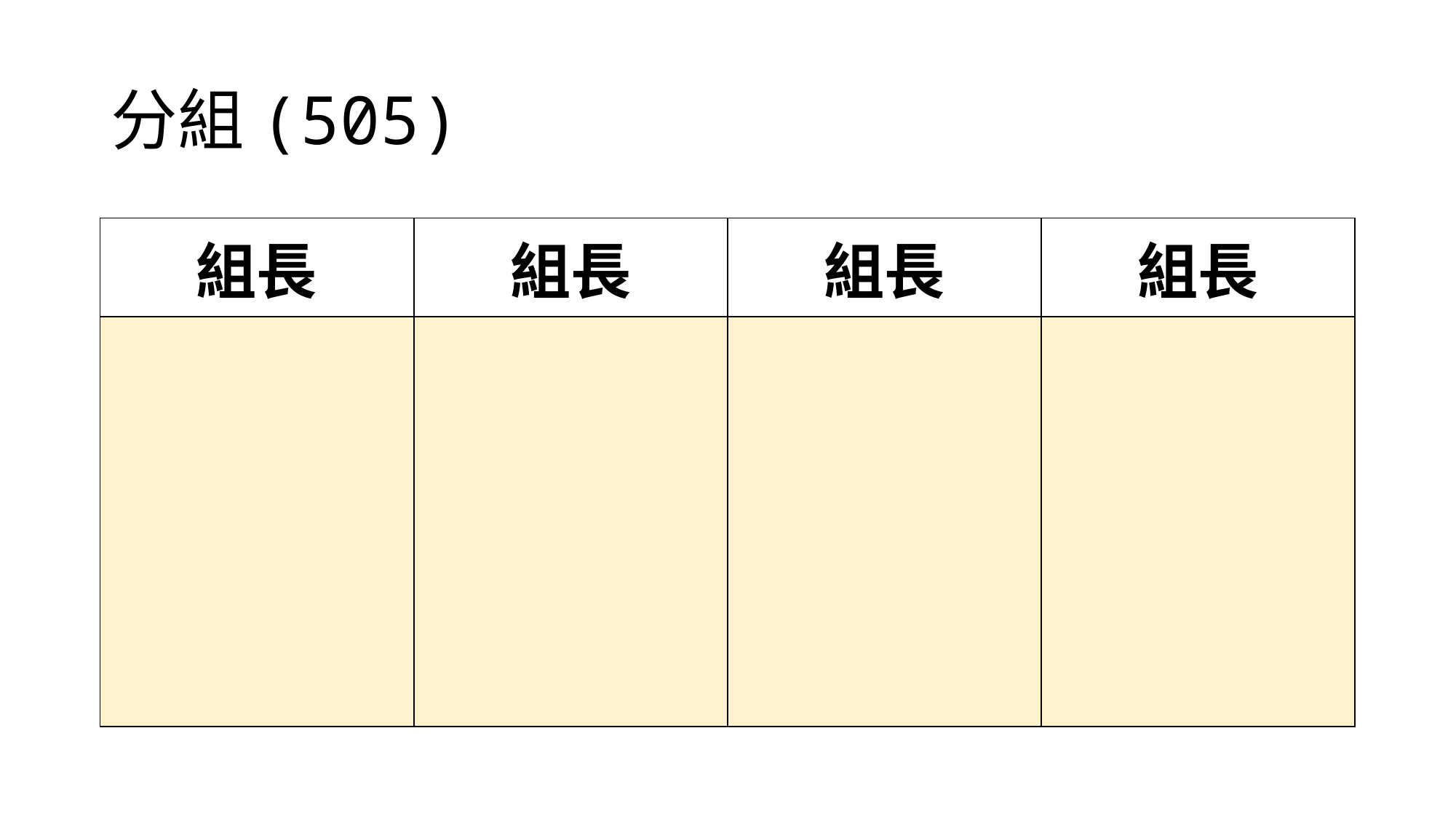

# 分組(505)
| 組長 | 組長 | 組長 | 組長 |
| --- | --- | --- | --- |
|  |  |  |  |